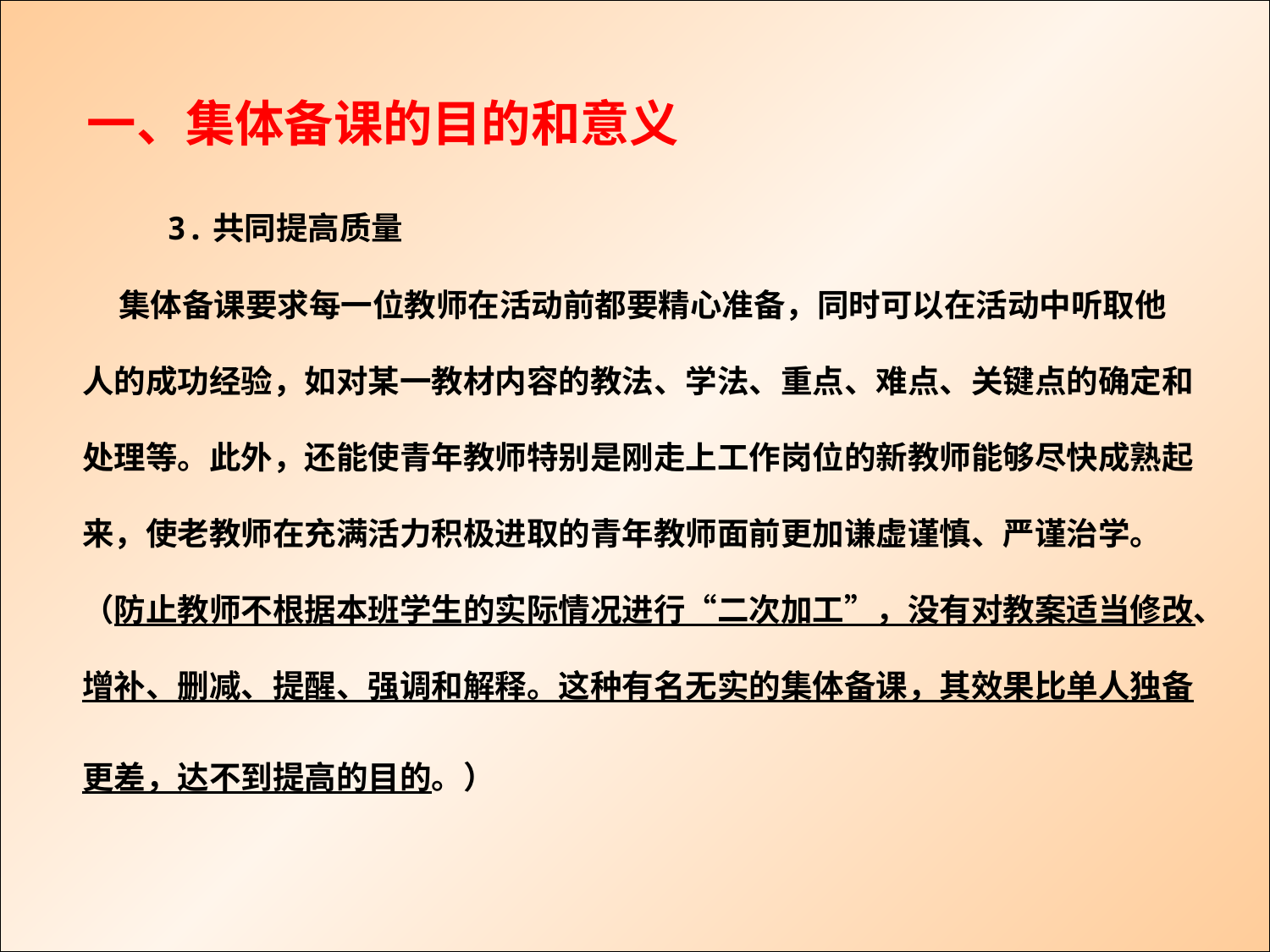

一、集体备课的目的和意义
    3.共同提高质量
    集体备课要求每一位教师在活动前都要精心准备，同时可以在活动中听取他人的成功经验，如对某一教材内容的教法、学法、重点、难点、关键点的确定和处理等。此外，还能使青年教师特别是刚走上工作岗位的新教师能够尽快成熟起来，使老教师在充满活力积极进取的青年教师面前更加谦虚谨慎、严谨治学。（防止教师不根据本班学生的实际情况进行“二次加工”，没有对教案适当修改、增补、删减、提醒、强调和解释。这种有名无实的集体备课，其效果比单人独备更差，达不到提高的目的。）